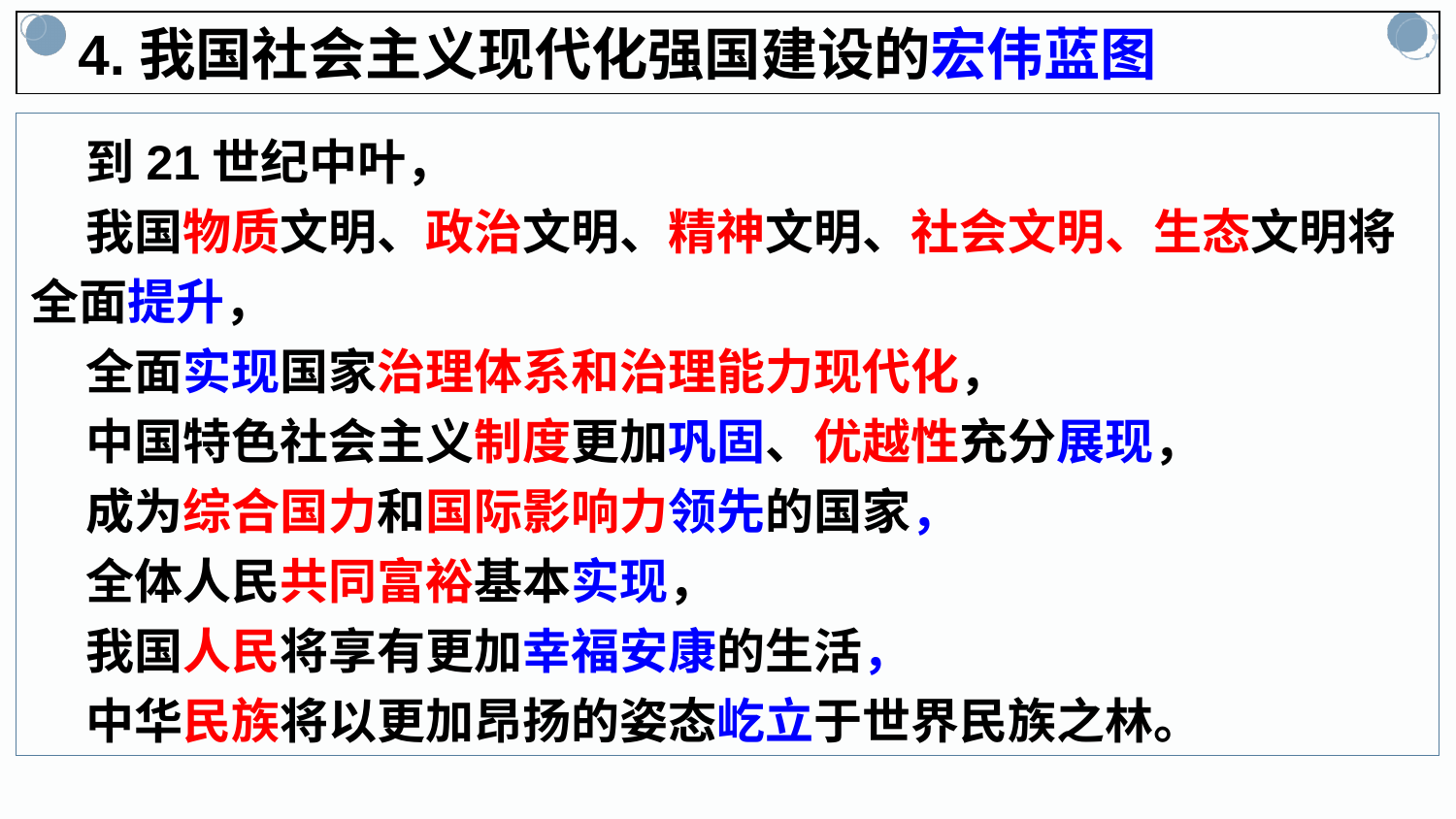

4.我国社会主义现代化强国建设的宏伟蓝图
    到21世纪中叶，
    我国物质文明、政治文明、精神文明、社会文明、生态文明将全面提升，
    全面实现国家治理体系和治理能力现代化，
    中国特色社会主义制度更加巩固、优越性充分展现，
    成为综合国力和国际影响力领先的国家，
    全体人民共同富裕基本实现，
    我国人民将享有更加幸福安康的生活，
    中华民族将以更加昂扬的姿态屹立于世界民族之林。